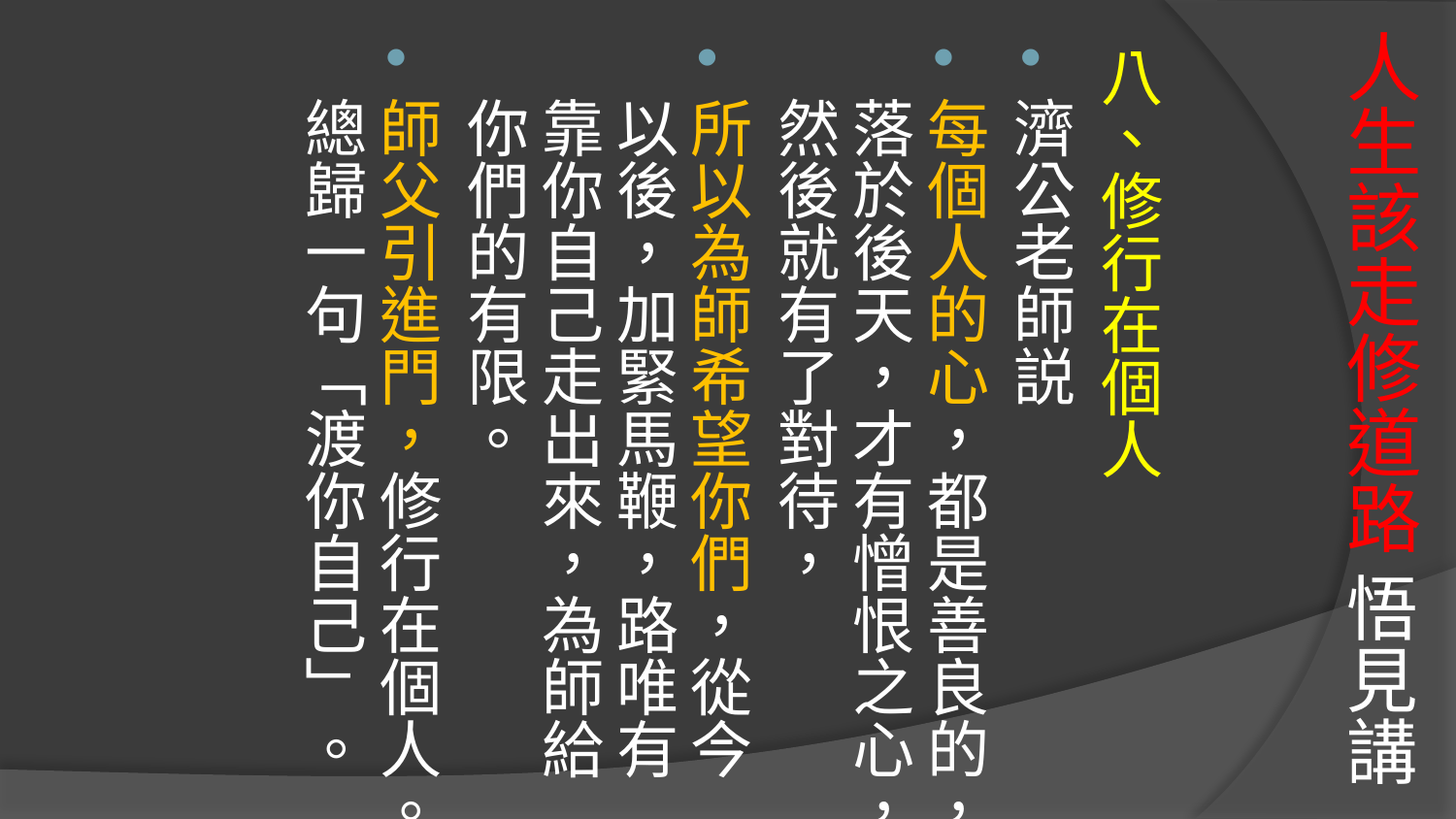

# 人生該走修道路 悟見講
八、修行在個人
濟公老師説
每個人的心，都是善良的，落於後天，才有憎恨之心，然後就有了對待，
所以為師希望你們，從今以後，加緊馬鞭，路唯有靠你自己走出來，為師給你們的有限。
師父引進門，修行在個人。總歸一句「渡你自己」。